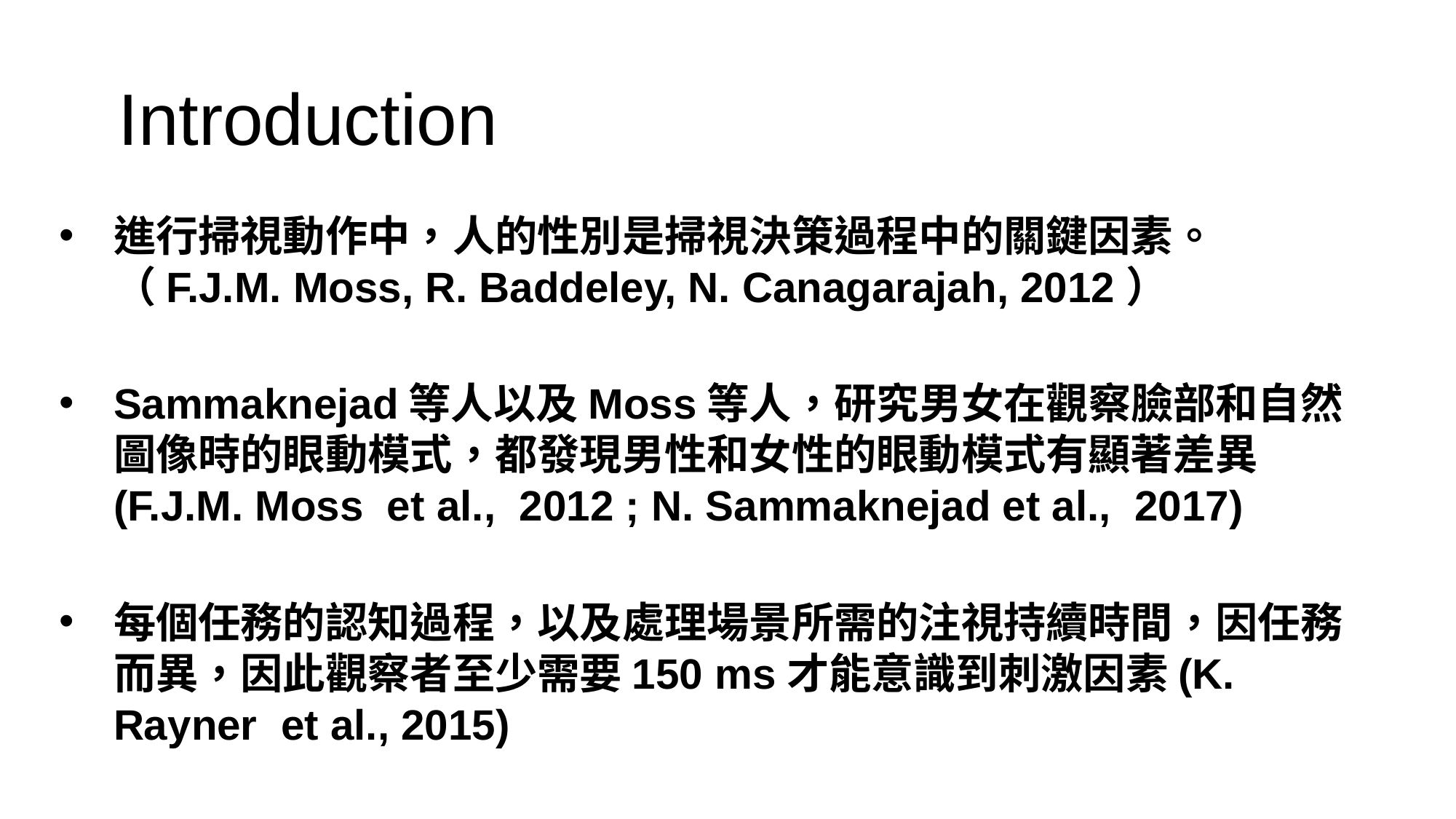

Introduction
進行掃視動作中，人的性別是掃視決策過程中的關鍵因素。（F.J.M. Moss, R. Baddeley, N. Canagarajah, 2012）
Sammaknejad等人以及Moss等人，研究男女在觀察臉部和自然圖像時的眼動模式，都發現男性和女性的眼動模式有顯著差異(F.J.M. Moss  et al.,  2012 ; N. Sammaknejad et al.,  2017)
每個任務的認知過程，以及處理場景所需的注視持續時間，因任務而異，因此觀察者至少需要150 ms才能意識到刺激因素(K. Rayner  et al., 2015)